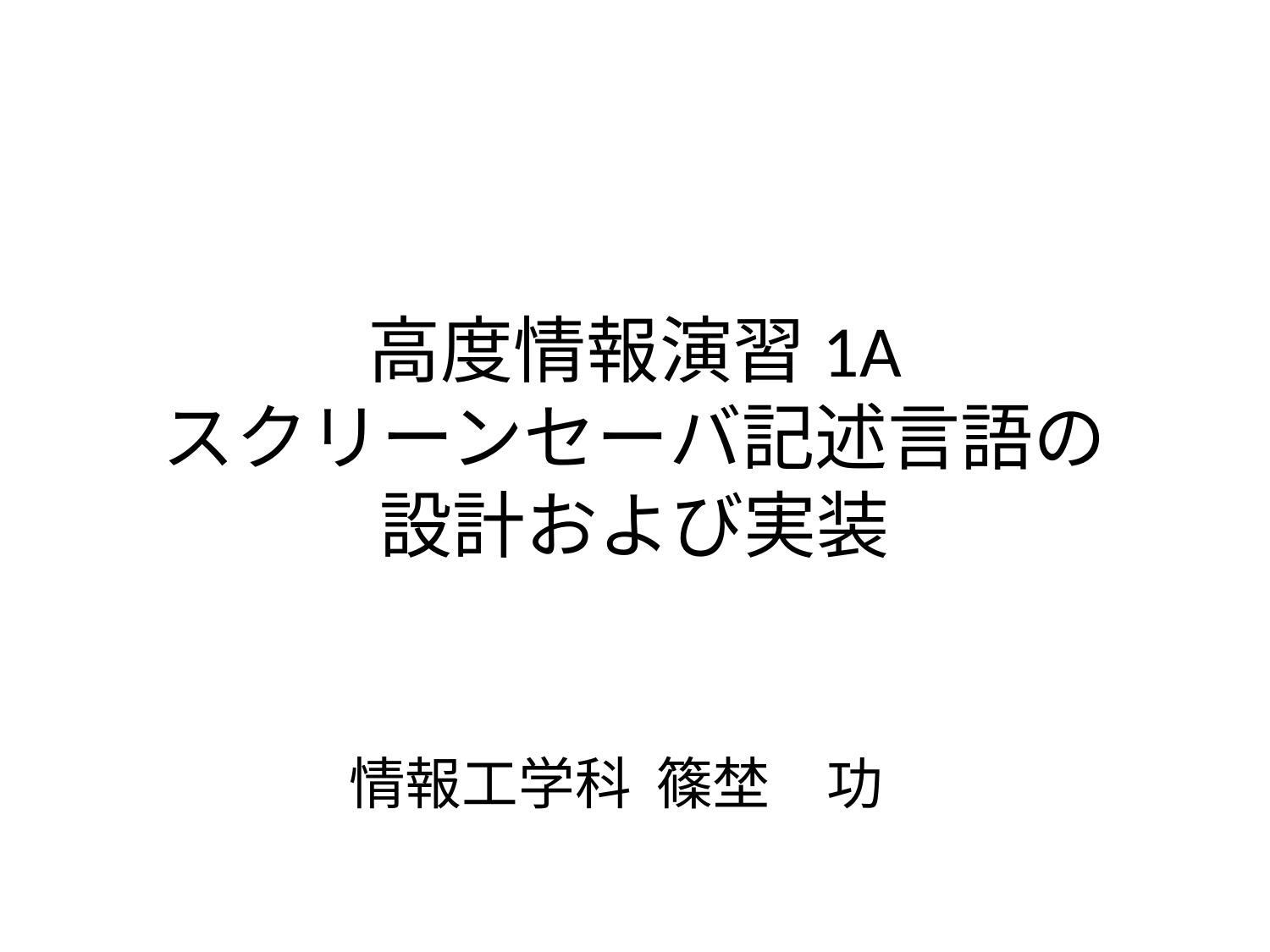

# 高度情報演習1A スクリーンセーバ記述言語の 設計および実装
情報工学科  篠埜　功